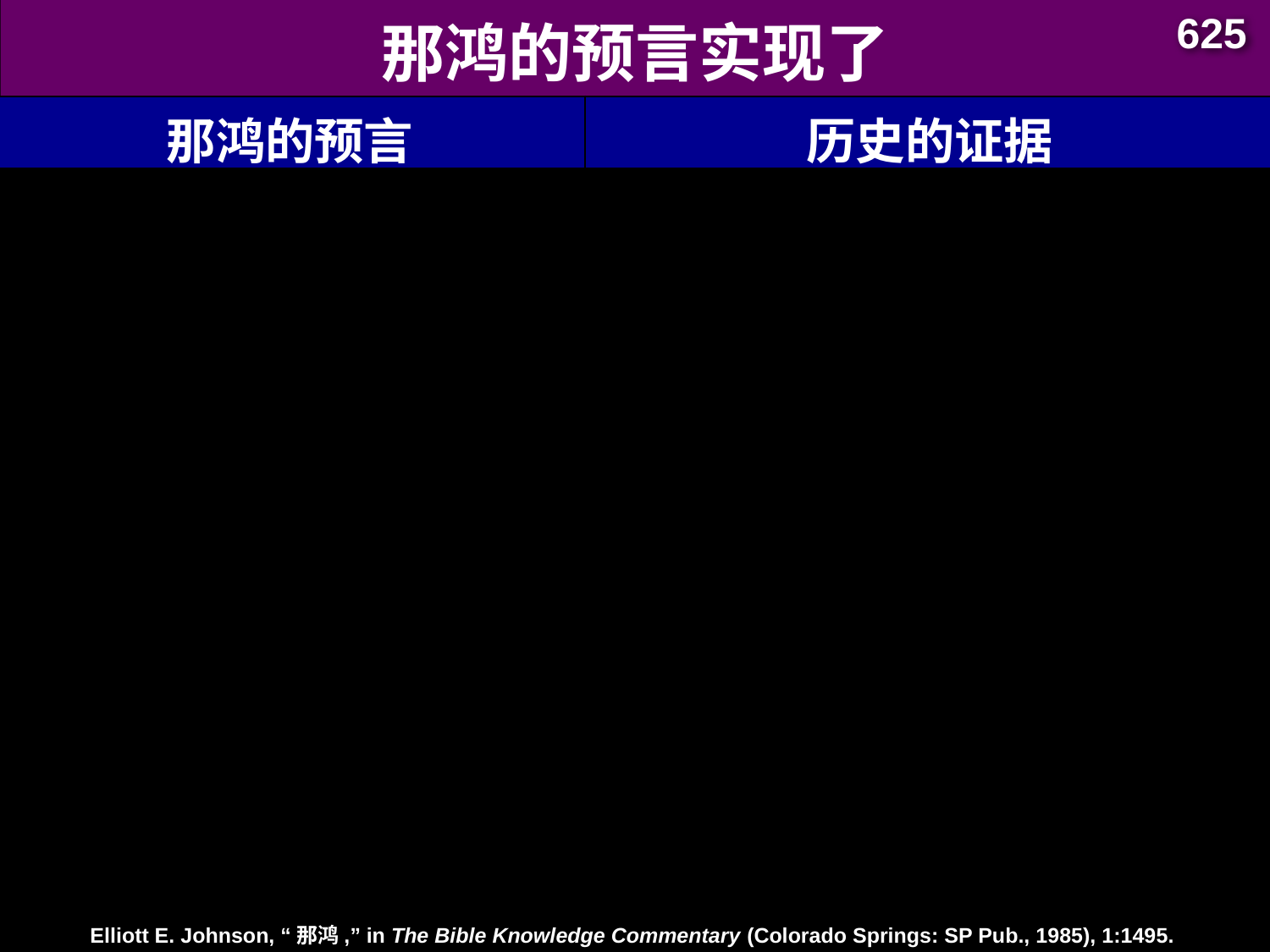

625
# 那鸿的预言实现了
| 那鸿的预言 | 历史的证据 |
| --- | --- |
| 8. 掠夺和抢劫将伴随着这座城市的倾覆（2:9-10）。 | 8. 根据《巴比伦编年史》：“他们从城中带走了数不清的大量战利品，将这座城变成了废墟和瓦砾堆。” （卢肯比尔，《亚述和巴比伦古代记录》，2:420）。 |
Elliott E. Johnson, “那鸿,” in The Bible Knowledge Commentary (Colorado Springs: SP Pub., 1985), 1:1495.